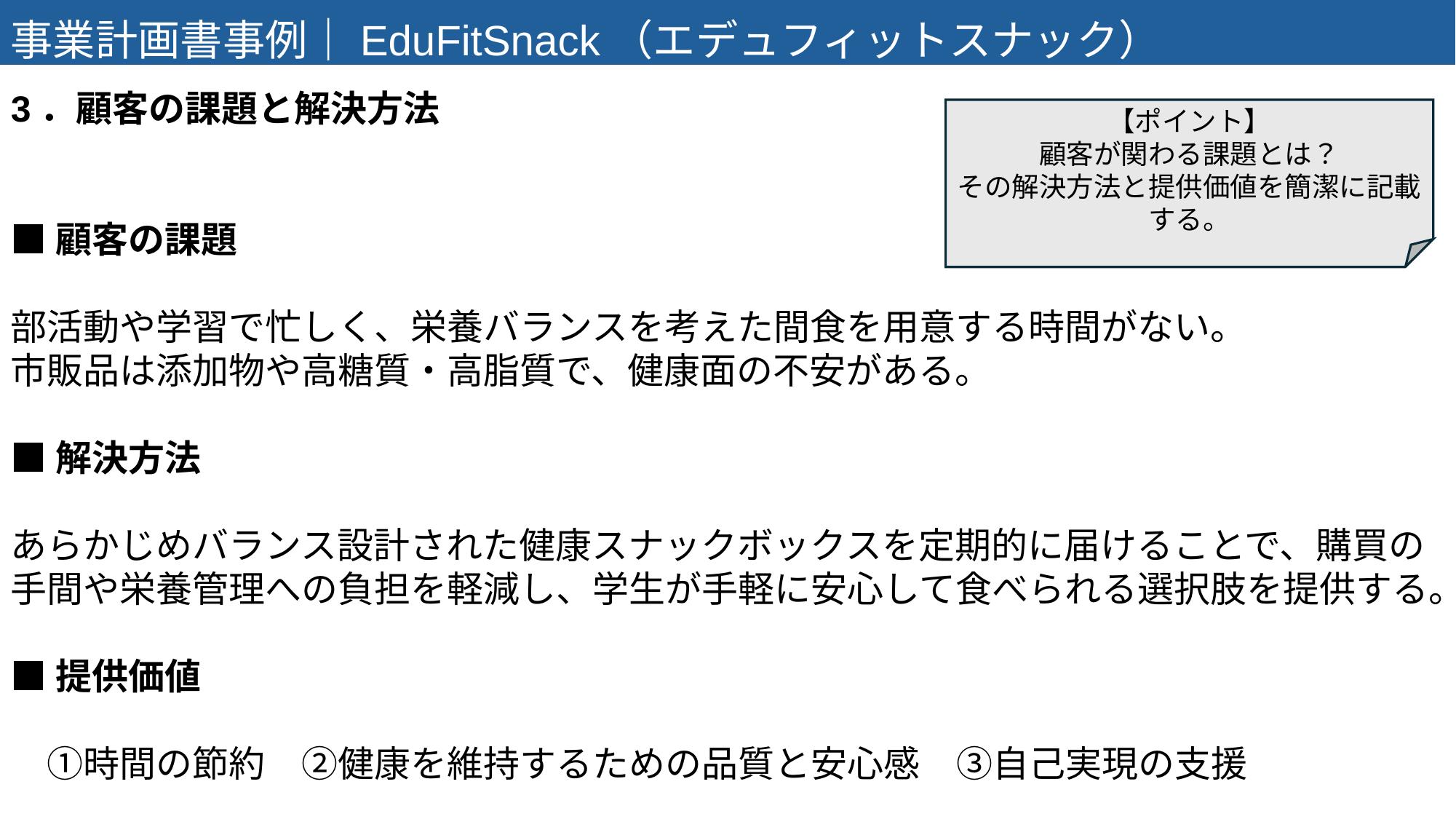

事業計画書事例｜EduFitSnack（エデュフィットスナック）
3．顧客の課題と解決方法

■顧客の課題

部活動や学習で忙しく、栄養バランスを考えた間食を用意する時間がない。
市販品は添加物や高糖質・高脂質で、健康面の不安がある。

■解決方法

あらかじめバランス設計された健康スナックボックスを定期的に届けることで、購買の手間や栄養管理への負担を軽減し、学生が手軽に安心して食べられる選択肢を提供する。

■提供価値
　①時間の節約　②健康を維持するための品質と安心感　③自己実現の支援
【ポイント】
顧客が関わる課題とは？
その解決方法と提供価値を簡潔に記載する。